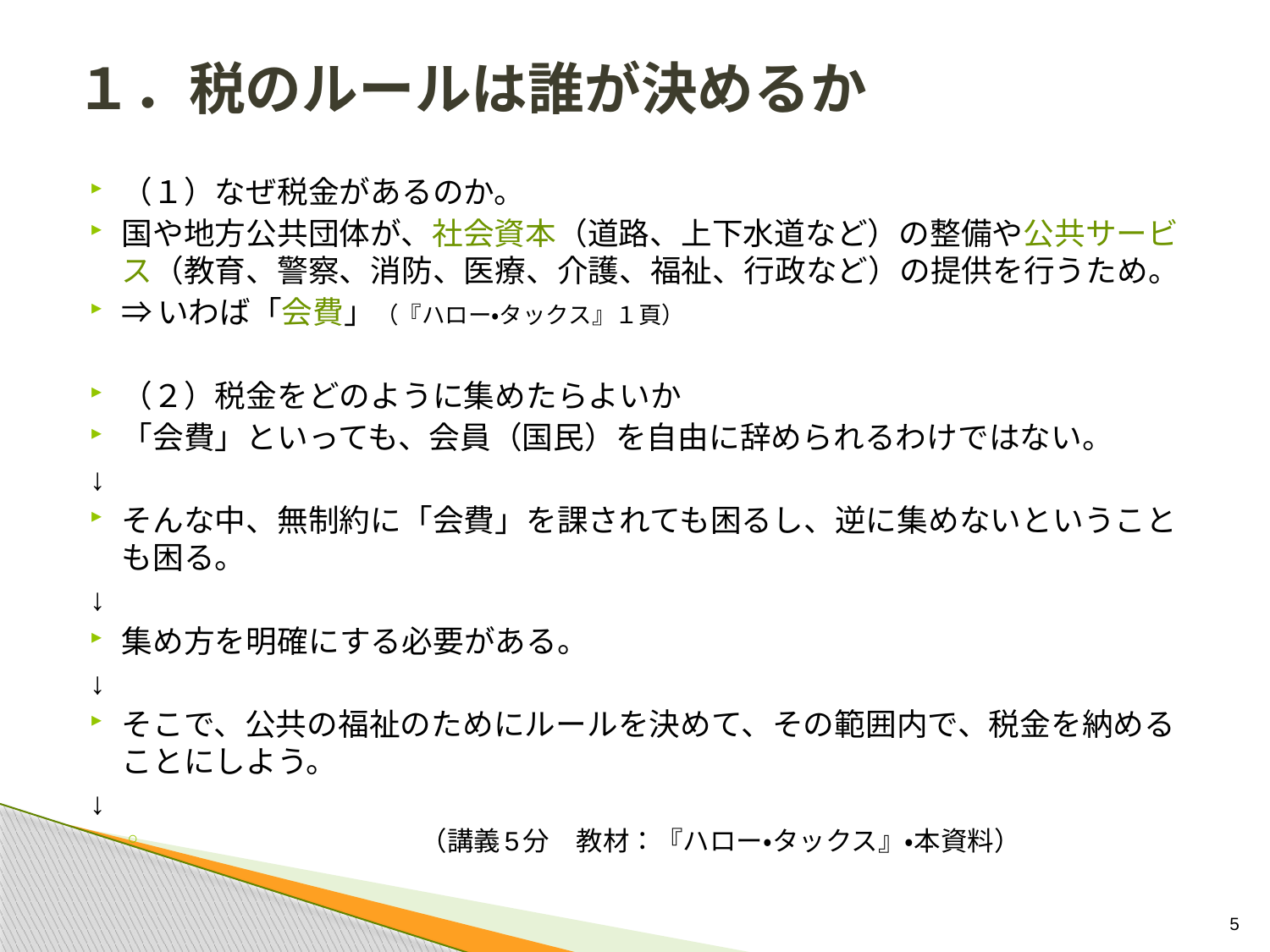

# １．税のルールは誰が決めるか
（１）なぜ税金があるのか。
国や地方公共団体が、社会資本（道路、上下水道など）の整備や公共サービス（教育、警察、消防、医療、介護、福祉、行政など）の提供を行うため。
⇒いわば「会費」（『ハロー・タックス』１頁）

（２）税金をどのように集めたらよいか
「会費」といっても、会員（国民）を自由に辞められるわけではない。
↓
そんな中、無制約に「会費」を課されても困るし、逆に集めないということも困る。
↓
集め方を明確にする必要がある。
↓
そこで、公共の福祉のためにルールを決めて、その範囲内で、税金を納めることにしよう。
↓
　　　　　　　　　　（講義5分　教材：『ハロー・タックス』・本資料）
5